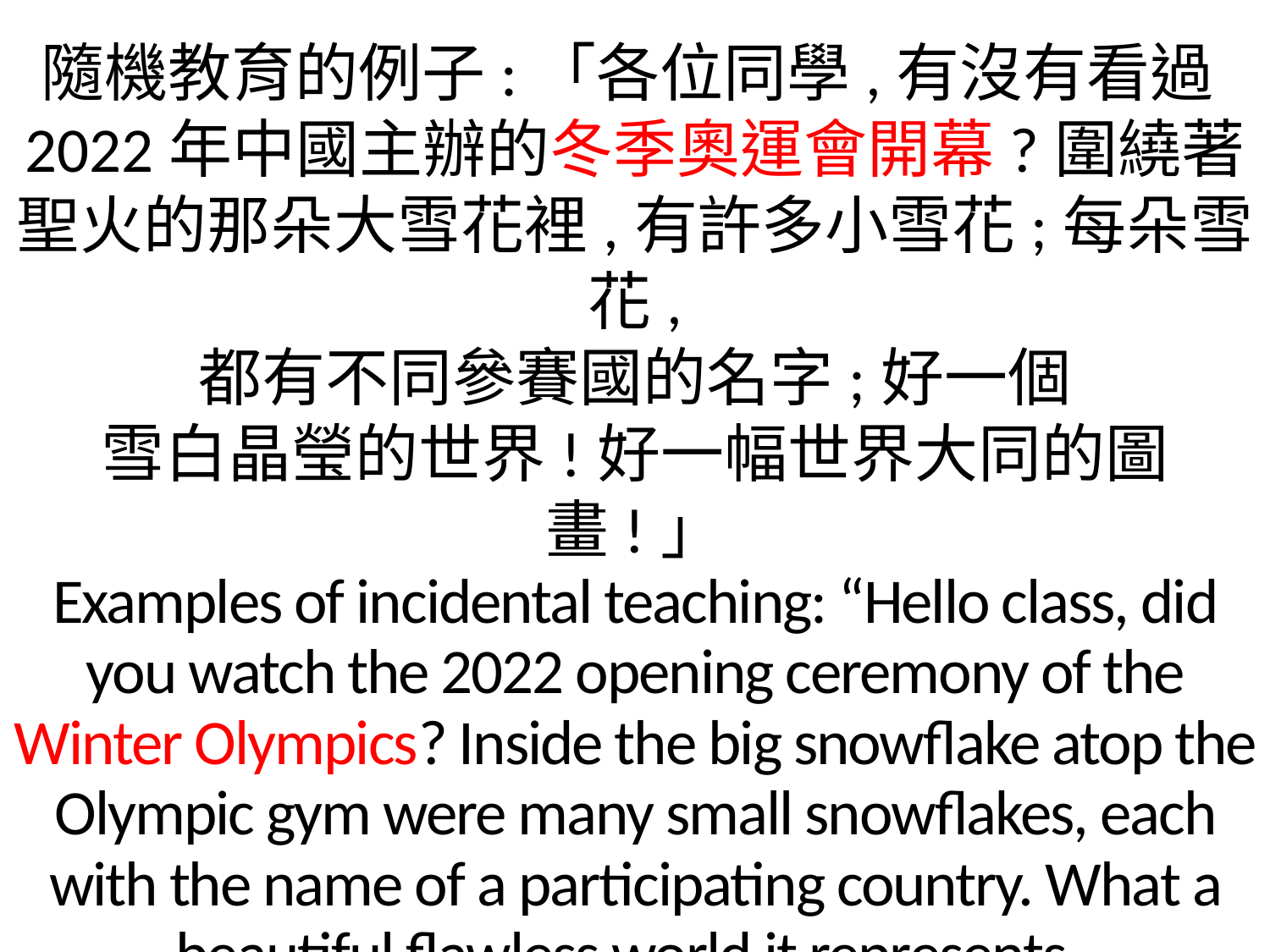

隨機教育的例子:「各位同學,有沒有看過2022年中國主辦的冬季奧運會開幕?圍繞著聖火的那朵大雪花裡,有許多小雪花;每朵雪花,
都有不同參賽國的名字;好一個
雪白晶瑩的世界!好一幅世界大同的圖畫!」
Examples of incidental teaching: “Hello class, did you watch the 2022 opening ceremony of the Winter Olympics? Inside the big snowflake atop the Olympic gym were many small snowflakes, each with the name of a participating country. What a beautiful flawless world it represents,
and a strong message that THE WORLD IS ONE.